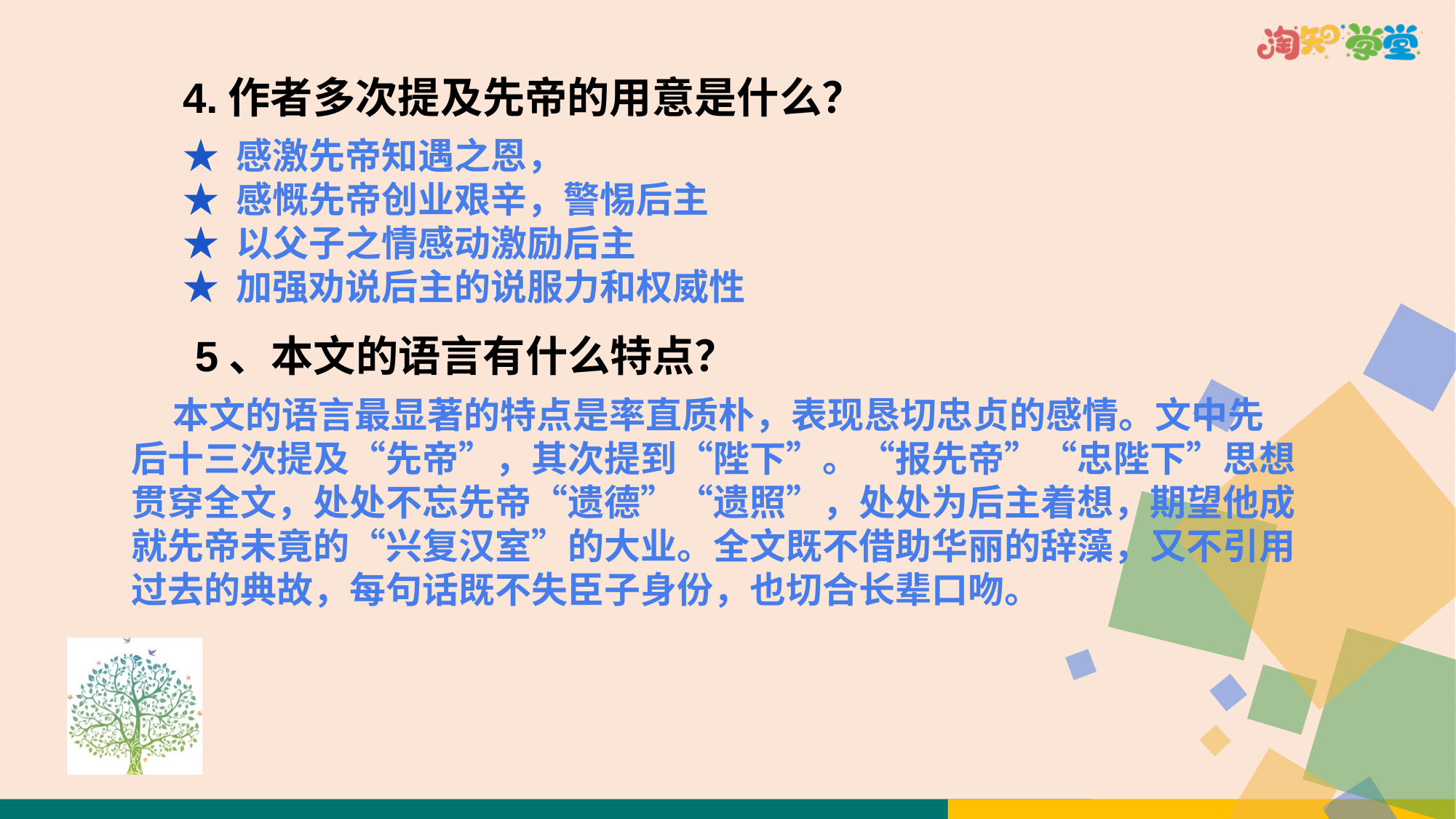

4.作者多次提及先帝的用意是什么？
★ 感激先帝知遇之恩，
★ 感慨先帝创业艰辛，警惕后主
★ 以父子之情感动激励后主
★ 加强劝说后主的说服力和权威性
5、本文的语言有什么特点？
    本文的语言最显著的特点是率直质朴，表现恳切忠贞的感情。文中先
后十三次提及“先帝”，其次提到“陛下”。“报先帝”“忠陛下”思想
贯穿全文，处处不忘先帝“遗德”“遗照”，处处为后主着想，期望他成
就先帝未竟的“兴复汉室”的大业。全文既不借助华丽的辞藻，又不引用
过去的典故，每句话既不失臣子身份，也切合长辈口吻。